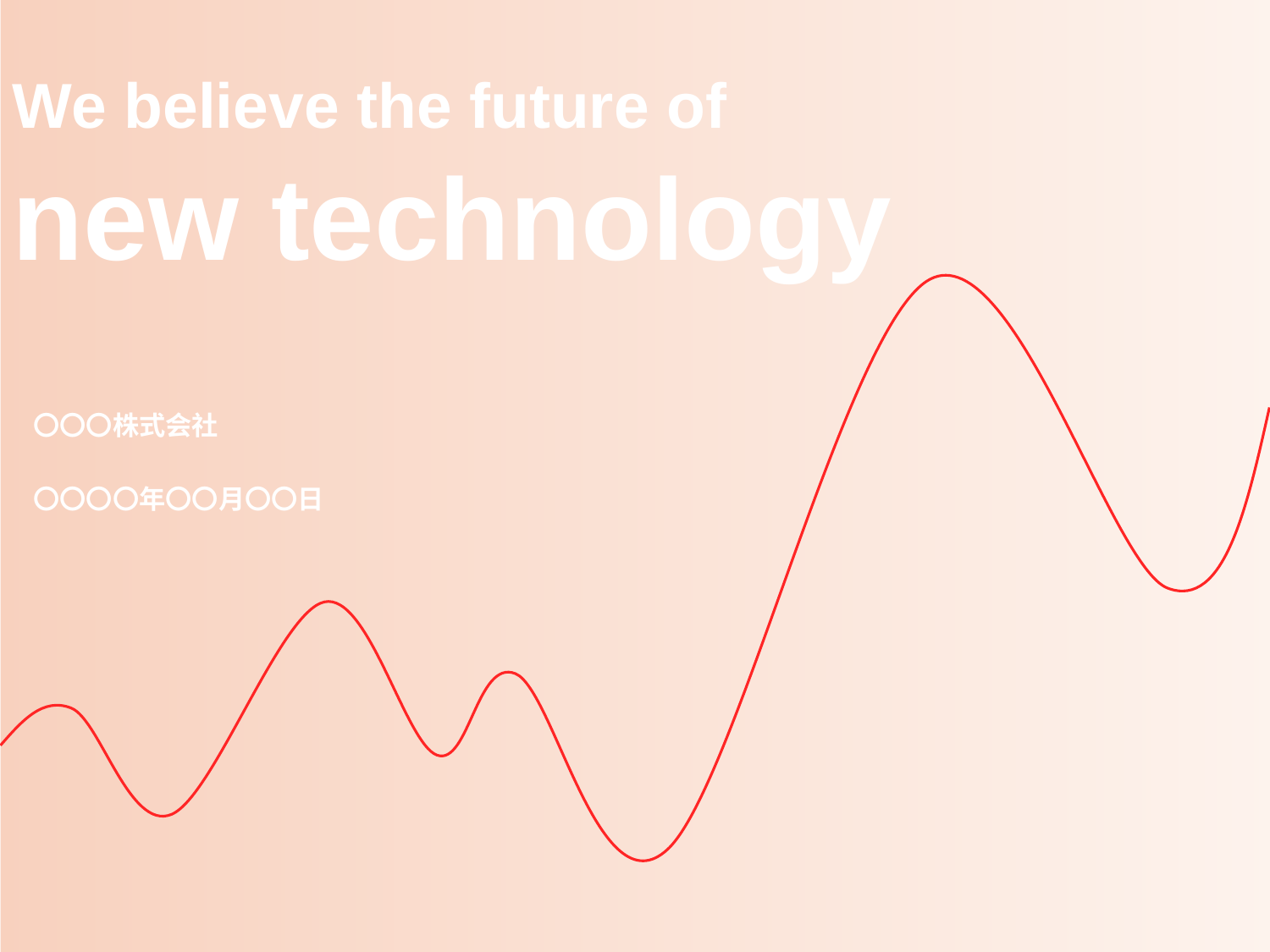

We believe the future of
new technology

〇〇〇株式会社
〇〇〇〇年〇〇月〇〇日